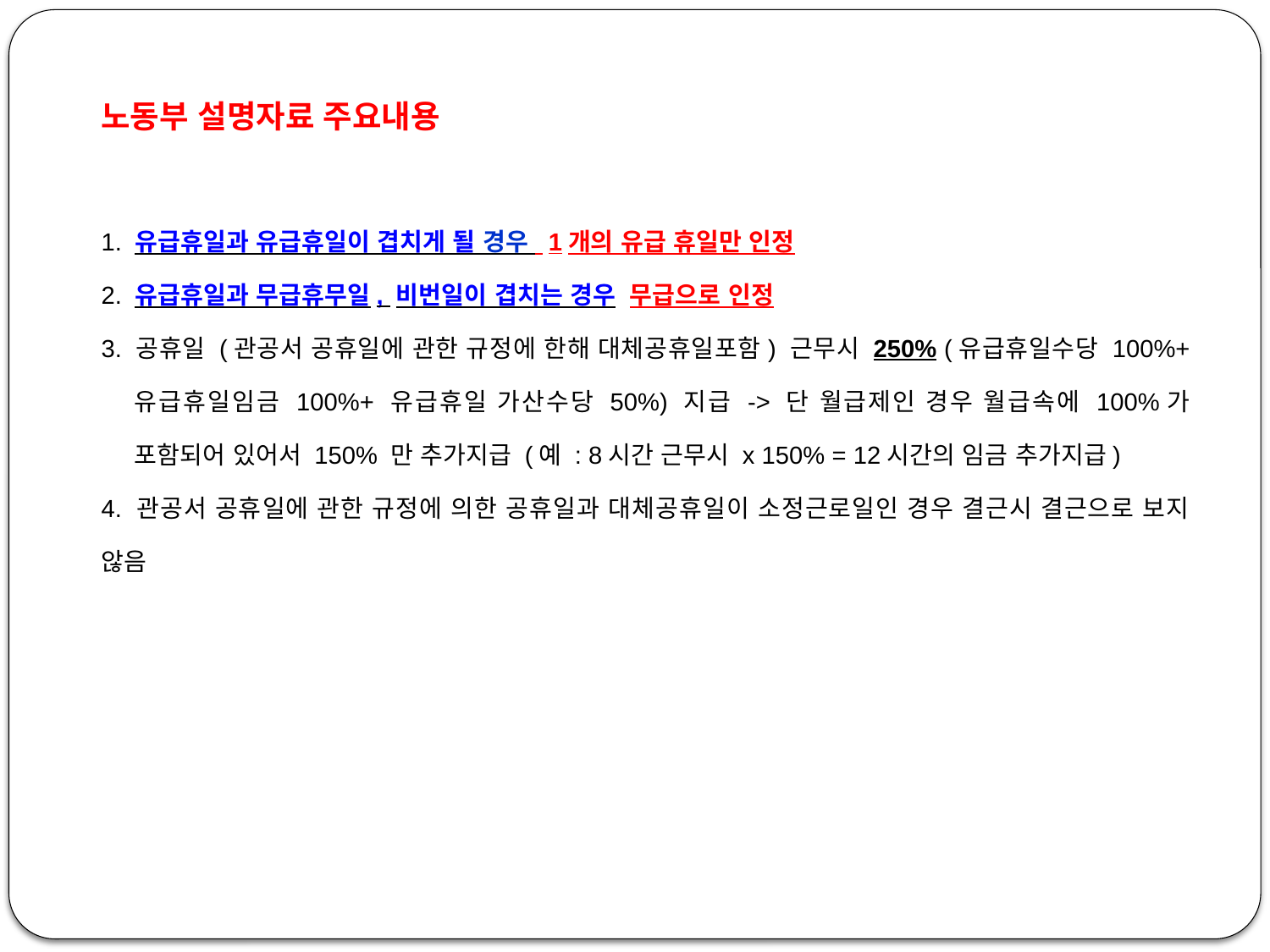

노동부 설명자료 주요내용

1. 유급휴일과 유급휴일이 겹치게 될 경우  1개의 유급 휴일만 인정
2. 유급휴일과 무급휴무일, 비번일이 겹치는 경우  무급으로 인정
3. 공휴일 (관공서 공휴일에 관한 규정에 한해 대체공휴일포함) 근무시 250% (유급휴일수당 100%+ 유급휴일임금 100%+ 유급휴일 가산수당 50%) 지급 -> 단 월급제인 경우 월급속에 100%가 포함되어 있어서 150% 만 추가지급 (예 : 8시간 근무시 x 150% = 12시간의 임금 추가지급)
4. 관공서 공휴일에 관한 규정에 의한 공휴일과 대체공휴일이 소정근로일인 경우 결근시 결근으로 보지 않음